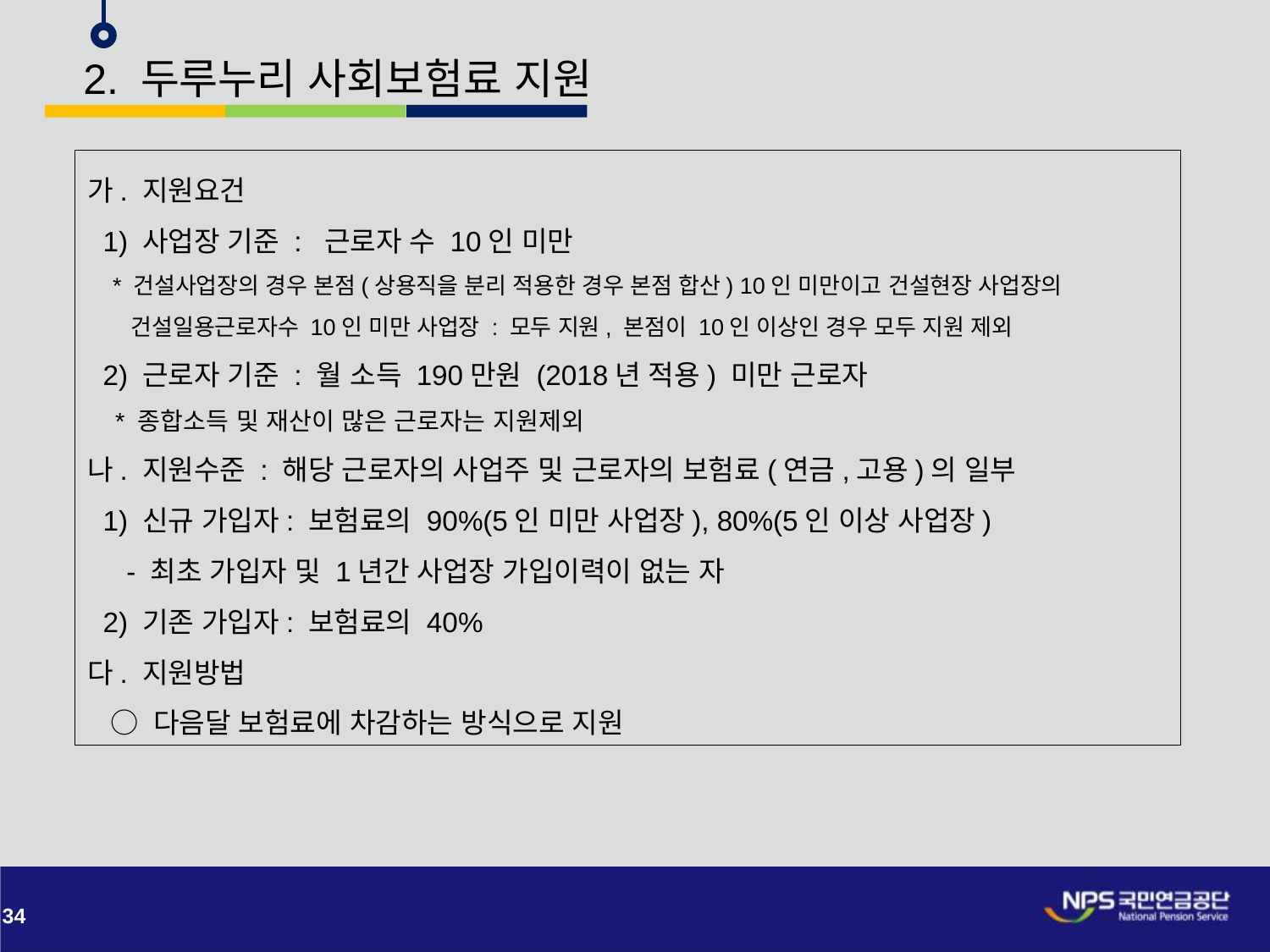

2. 두루누리 사회보험료 지원

가. 지원요건
  1) 사업장 기준 :  근로자 수 10인 미만
    * 건설사업장의 경우 본점(상용직을 분리 적용한 경우 본점 합산) 10인 미만이고 건설현장 사업장의
      건설일용근로자수 10인 미만 사업장 : 모두 지원, 본점이 10인 이상인 경우 모두 지원 제외
  2) 근로자 기준 : 월 소득 190만원 (2018년 적용) 미만 근로자
    * 종합소득 및 재산이 많은 근로자는 지원제외
나. 지원수준 : 해당 근로자의 사업주 및 근로자의 보험료(연금,고용)의 일부
  1) 신규 가입자: 보험료의 90%(5인 미만 사업장), 80%(5인 이상 사업장)
     - 최초 가입자 및 1년간 사업장 가입이력이 없는 자
  2) 기존 가입자: 보험료의 40%
다. 지원방법
   ○ 다음달 보험료에 차감하는 방식으로 지원
34